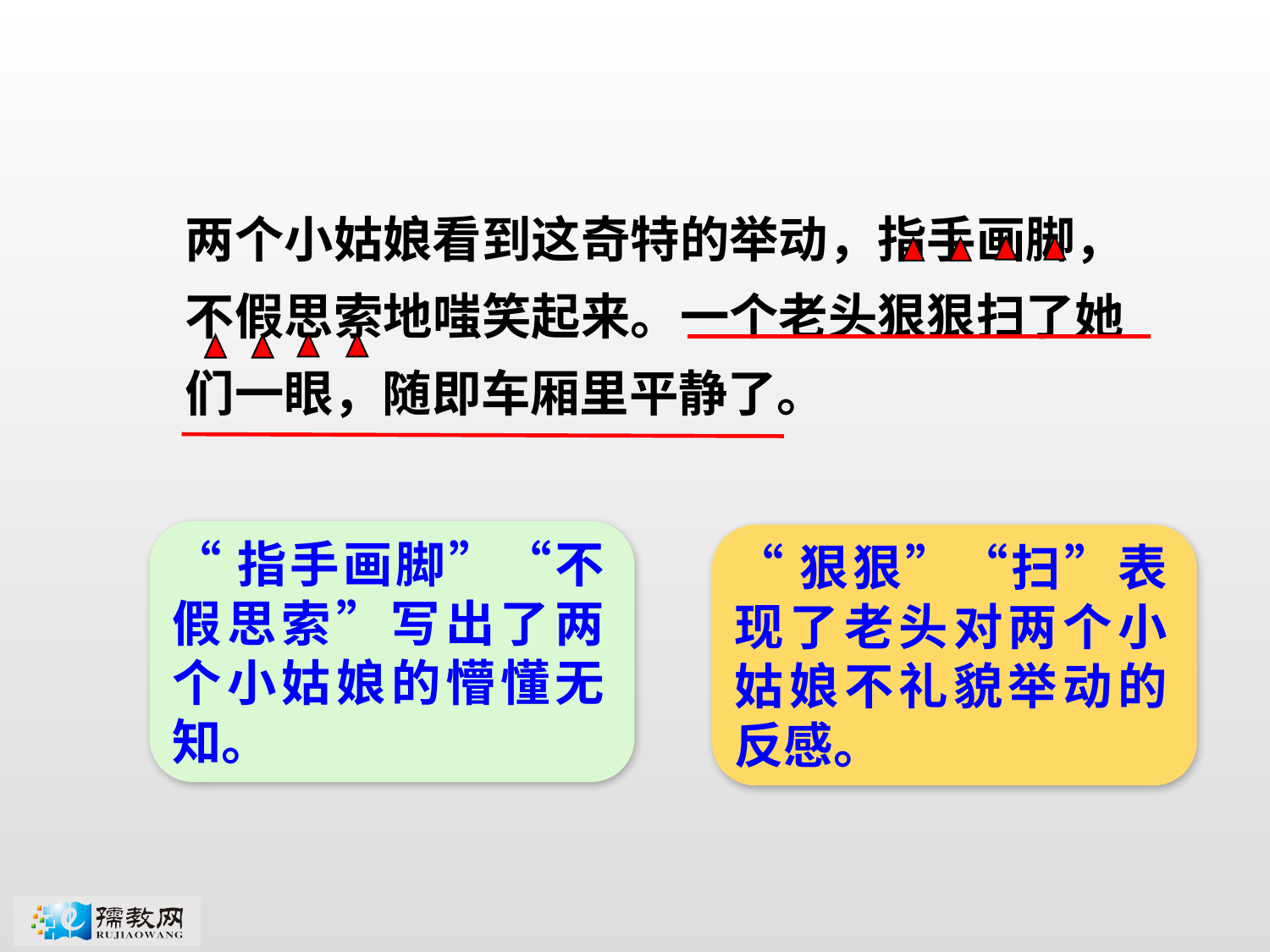

两个小姑娘看到这奇特的举动，指手画脚，不假思索地嗤笑起来。一个老头狠狠扫了她们一眼，随即车厢里平静了。

“指手画脚”“不假思索”写出了两个小姑娘的懵懂无知。

“狠狠”“扫”表现了老头对两个小姑娘不礼貌举动的反感。